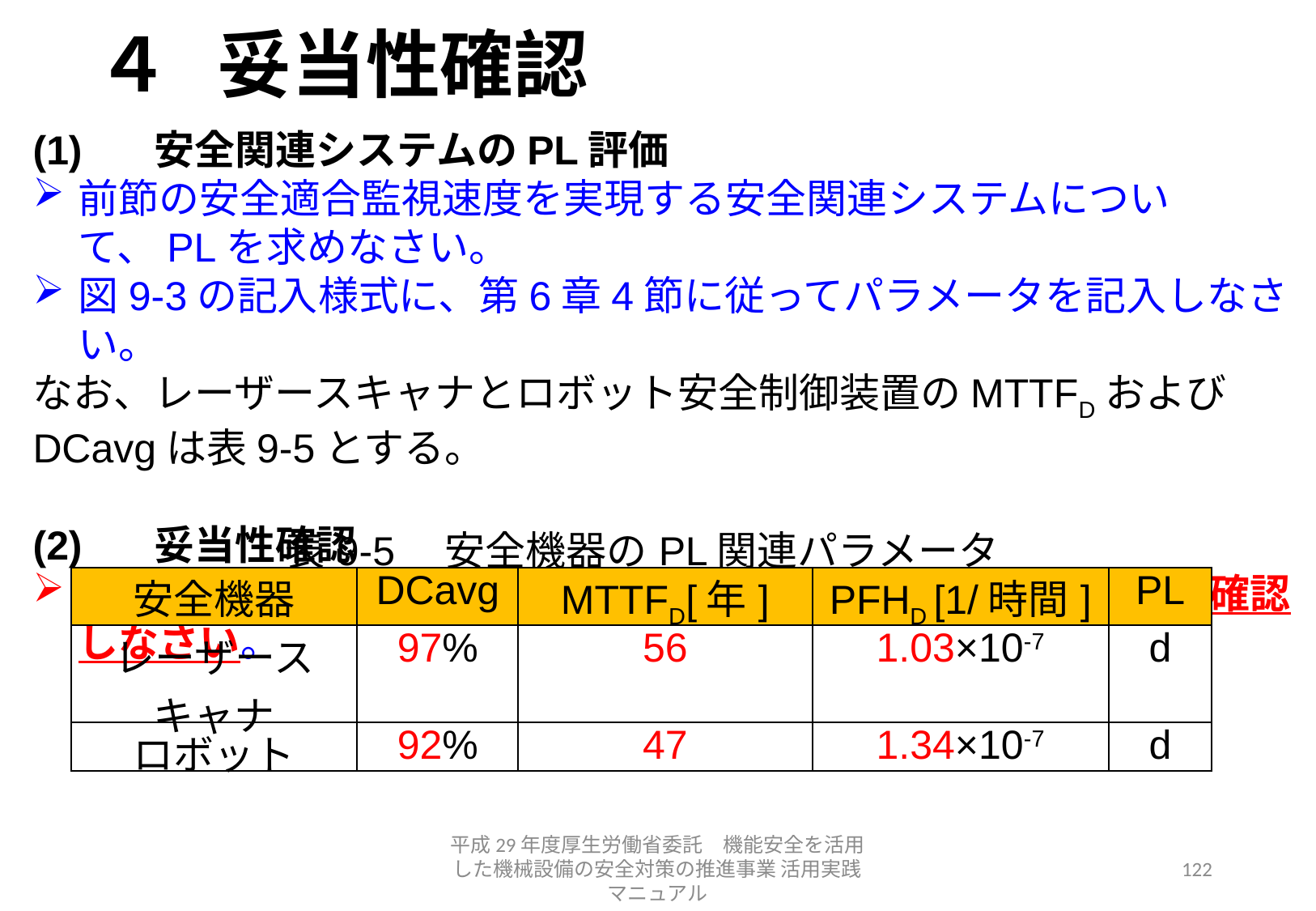

# ４	妥当性確認
(1)	安全関連システムのPL評価
前節の安全適合監視速度を実現する安全関連システムについて、PLを求めなさい。
図9-3の記入様式に、第6章4節に従ってパラメータを記入しなさい。
なお、レーザースキャナとロボット安全制御装置のMTTFDおよびDCavgは表9-5とする。

(2)	妥当性確認
上記の結果が、リスク低減方策の安全要求性能を満足したか、確認しなさい。
| 表9-5　安全機器のPL関連パラメータ |  |  |  |  |
| --- | --- | --- | --- | --- |
| 安全機器 | DCavg | MTTFD[年] | PFHD [1/時間] | PL |
| レーザースキャナ | 97% | 56 | 1.03×10-7 | d |
| ロボット | 92% | 47 | 1.34×10-7 | d |
平成29年度厚生労働省委託　機能安全を活用した機械設備の安全対策の推進事業 活用実践マニュアル
122